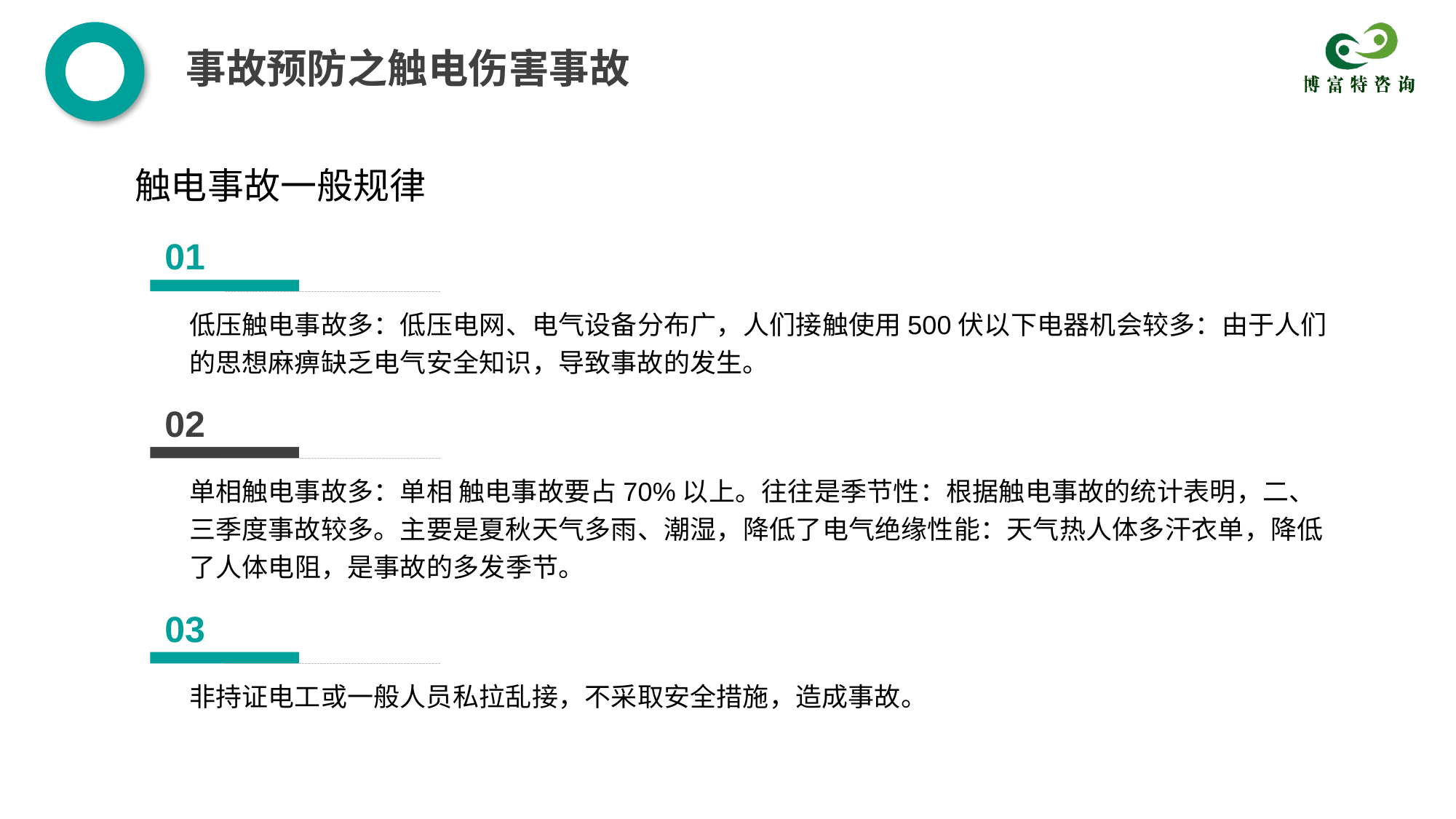

事故预防之触电伤害事故
触电事故一般规律
01

低压触电事故多：低压电网、电气设备分布广，人们接触使用500伏以下电器机会较多：由于人们的思想麻痹缺乏电气安全知识，导致事故的发生。
02

单相触电事故多：单相 触电事故要占70%以上。往往是季节性：根据触电事故的统计表明，二、三季度事故较多。主要是夏秋天气多雨、潮湿，降低了电气绝缘性能：天气热人体多汗衣单，降低了人体电阻，是事故的多发季节。
03

非持证电工或一般人员私拉乱接，不采取安全措施，造成事故。